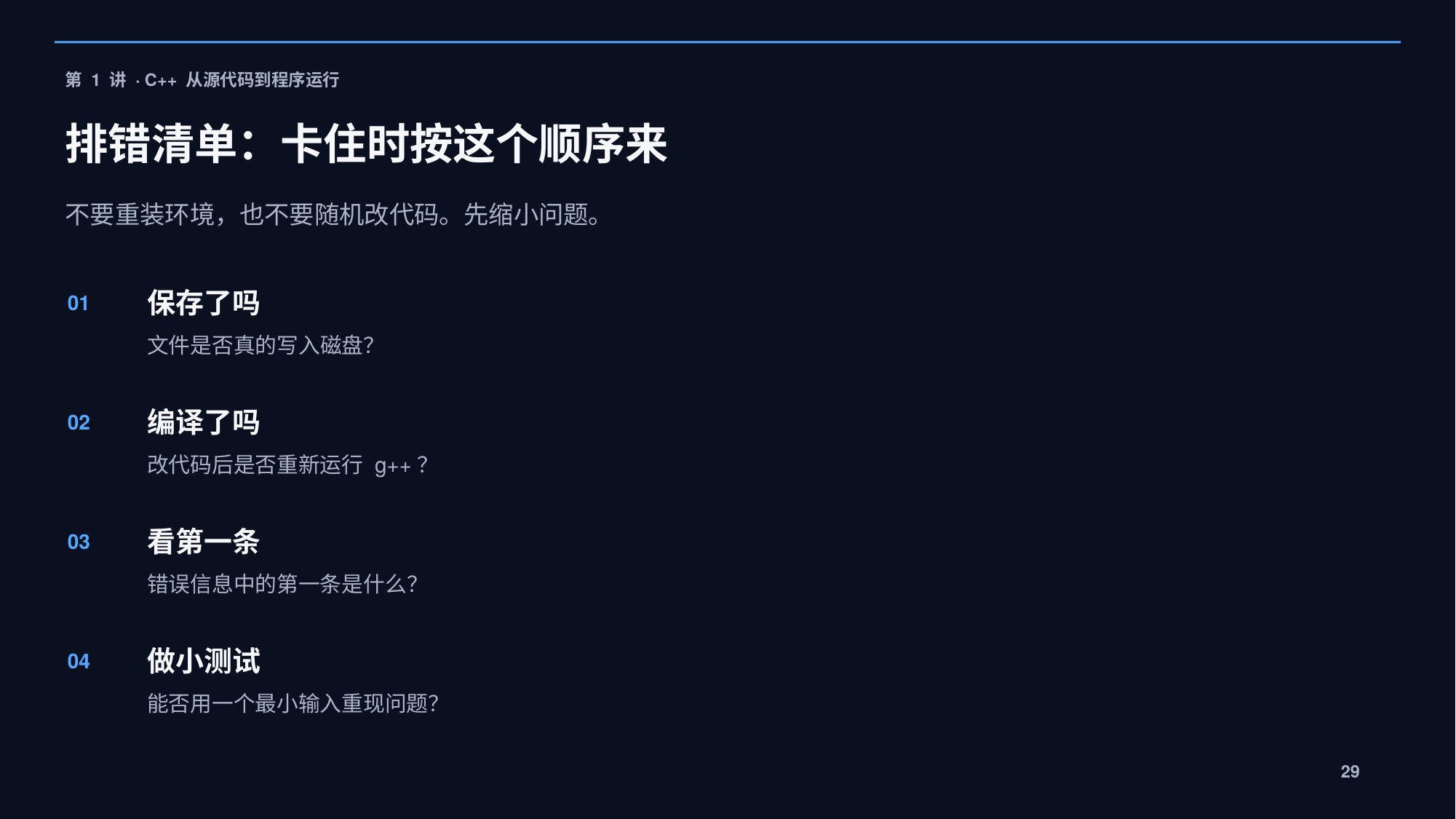

第 1 讲 · C++ 从源代码到程序运行
排错清单：卡住时按这个顺序来
不要重装环境，也不要随机改代码。先缩小问题。
保存了吗
01
文件是否真的写入磁盘？
编译了吗
02
改代码后是否重新运行 g++？
看第一条
03
错误信息中的第一条是什么？
做小测试
04
能否用一个最小输入重现问题？
29